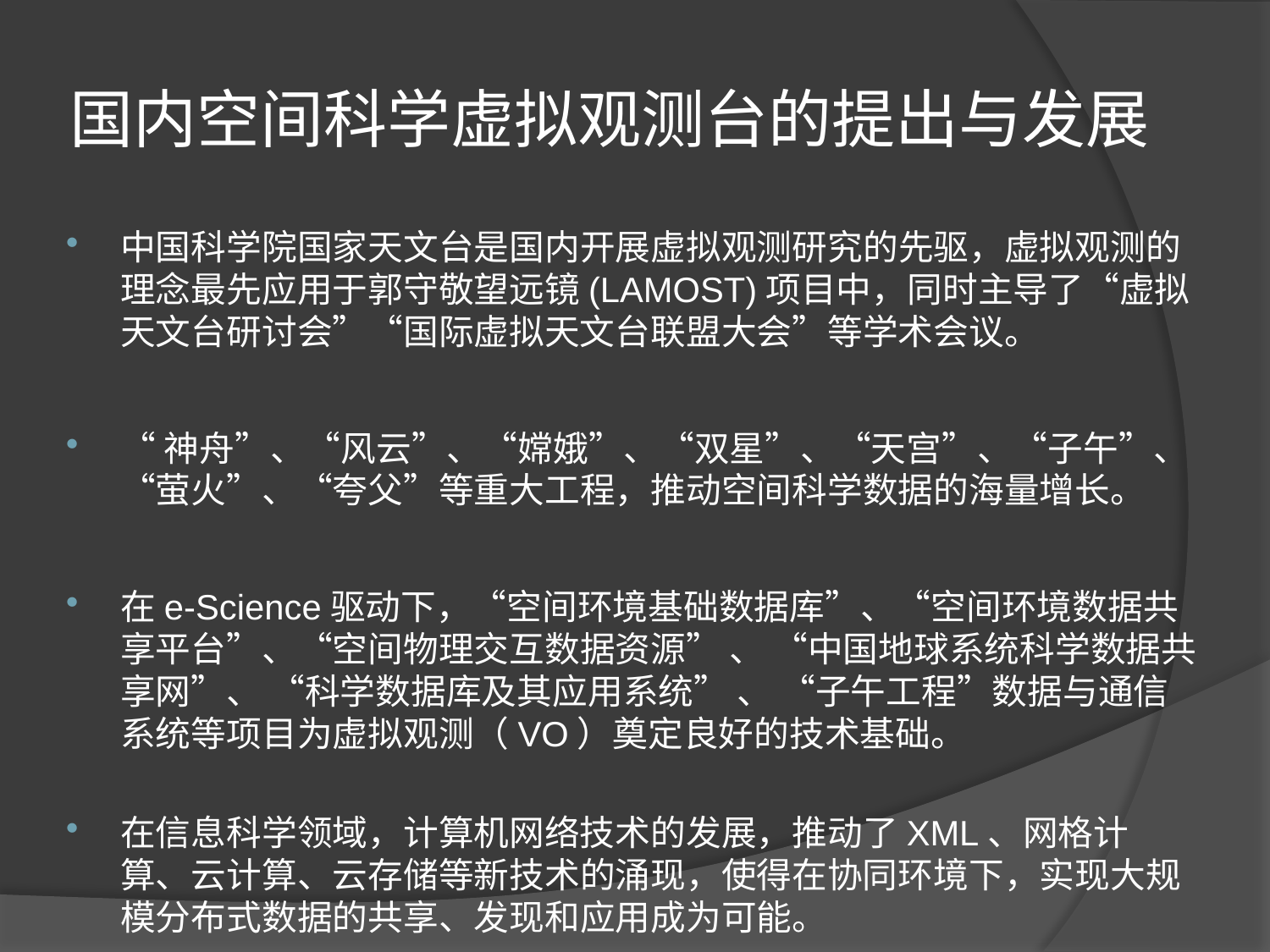

# 国内空间科学虚拟观测台的提出与发展
中国科学院国家天文台是国内开展虚拟观测研究的先驱，虚拟观测的理念最先应用于郭守敬望远镜(LAMOST)项目中，同时主导了“虚拟天文台研讨会”“国际虚拟天文台联盟大会”等学术会议。

“神舟”、“风云”、“嫦娥”、“双星”、“天宫”、“子午”、“萤火”、“夸父”等重大工程，推动空间科学数据的海量增长。

在e-Science驱动下，“空间环境基础数据库”、“空间环境数据共享平台”、“空间物理交互数据资源” 、 “中国地球系统科学数据共享网”、 “科学数据库及其应用系统” 、 “子午工程”数据与通信系统等项目为虚拟观测（VO）奠定良好的技术基础。

在信息科学领域，计算机网络技术的发展，推动了XML、网格计算、云计算、云存储等新技术的涌现，使得在协同环境下，实现大规模分布式数据的共享、发现和应用成为可能。